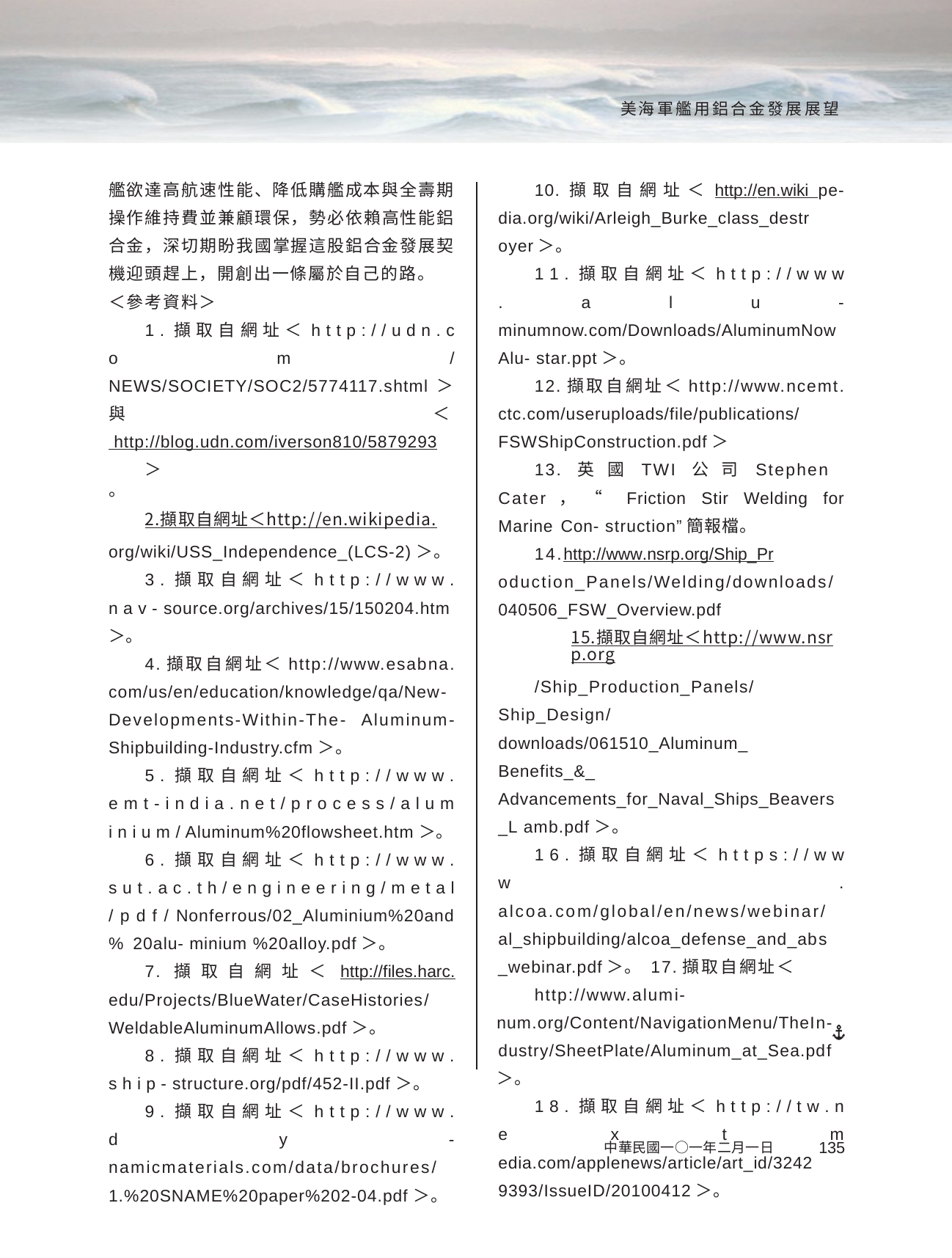

美海軍艦用鋁合金發展展望
艦欲達高航速性能、降低購艦成本與全壽期 操作維持費並兼顧環保，勢必依賴高性能鋁 合金，深切期盼我國掌握這股鋁合金發展契 機迎頭趕上，開創出一條屬於自己的路。

＜參考資料＞
1 . 擷 取 自 網 址 ＜ h t t p : / / u d n . c o m / NEWS/SOCIETY/SOC2/5774117.shtml＞與＜ http://blog.udn.com/iverson810/5879293

＞。
2.擷取自網址＜http://en.wikipedia. org/wiki/USS_Independence_(LCS-2)＞。
3 . 擷 取 自 網 址 ＜ h t t p : / / w w w . n a v - source.org/archives/15/150204.htm＞。
4.擷取自網址＜http://www.esabna. com/us/en/education/knowledge/qa/New- Developments-Within-The-  Aluminum- Shipbuilding-Industry.cfm＞。
5 . 擷 取 自 網 址 ＜ h t t p : / / w w w . e m t - i n d i a . n e t / p r o c e s s / a l u m i n i u m / Aluminum%20flowsheet.htm＞。
6 . 擷 取 自 網 址 ＜ h t t p : / / w w w . s u t . a c . t h / e n g i n e e r i n g / m e t a l / p d f / Nonferrous/02_Aluminium%20and% 20alu- minium %20alloy.pdf＞。
7.擷取自網址＜http://files.harc. edu/Projects/BlueWater/CaseHistories/ WeldableAluminumAllows.pdf＞。
8 . 擷 取 自 網 址 ＜ h t t p : / / w w w . s h i p - structure.org/pdf/452-II.pdf＞。
9 . 擷 取 自 網 址 ＜ h t t p : / / w w w . d y - namicmaterials.com/data/brochures/ 1.%20SNAME%20paper%202-04.pdf＞。
10.擷取自網址＜http://en.wiki  pe- dia.org/wiki/Arleigh_Burke_class_destr oyer＞。
1 1 . 擷 取 自 網 址 ＜ h t t p : / / w w w . a l u - minumnow.com/Downloads/AluminumNowAlu- star.ppt＞。
12.擷取自網址＜http://www.ncemt. ctc.com/useruploads/file/publications/ FSWShipConstruction.pdf＞
13.英國TWI公司Stephen  Cater，“ Friction Stir Welding for Marine Con- struction”簡報檔。
14.http://www.nsrp.org/Ship_Pr oduction_Panels/Welding/downloads/ 040506_FSW_Overview.pdf

15.擷取自網址＜http://www.nsrp.org
/Ship_Production_Panels/Ship_Design/ downloads/061510_Aluminum_ Benefits_&_ Advancements_for_Naval_Ships_Beavers_L amb.pdf＞。
1 6 . 擷 取 自 網 址 ＜ h t t p s : / / w w w . alcoa.com/global/en/news/webinar/ al_shipbuilding/alcoa_defense_and_abs
_webinar.pdf＞。 17.擷取自網址＜http://www.alumi-
num.org/Content/NavigationMenu/TheIn- dustry/SheetPlate/Aluminum_at_Sea.pdf

＞。
1 8 . 擷 取 自 網 址 ＜ h t t p : / / t w . n e x t m edia.com/applenews/article/art_id/3242 9393/IssueID/20100412＞。

中華民國一○一年二月一日	135